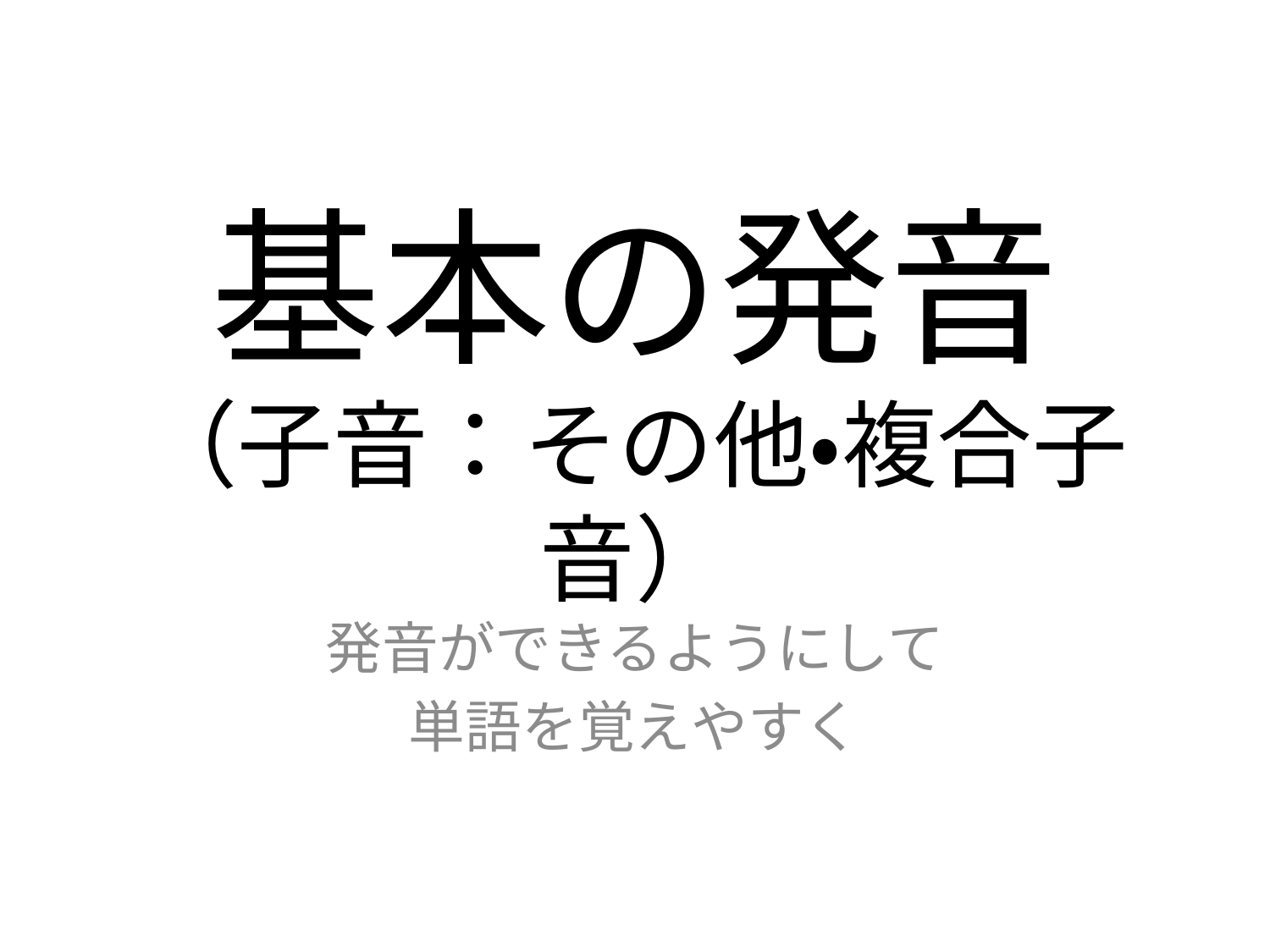

# 基本の発音 （子音：その他・複合子音）
発音ができるようにして
単語を覚えやすく